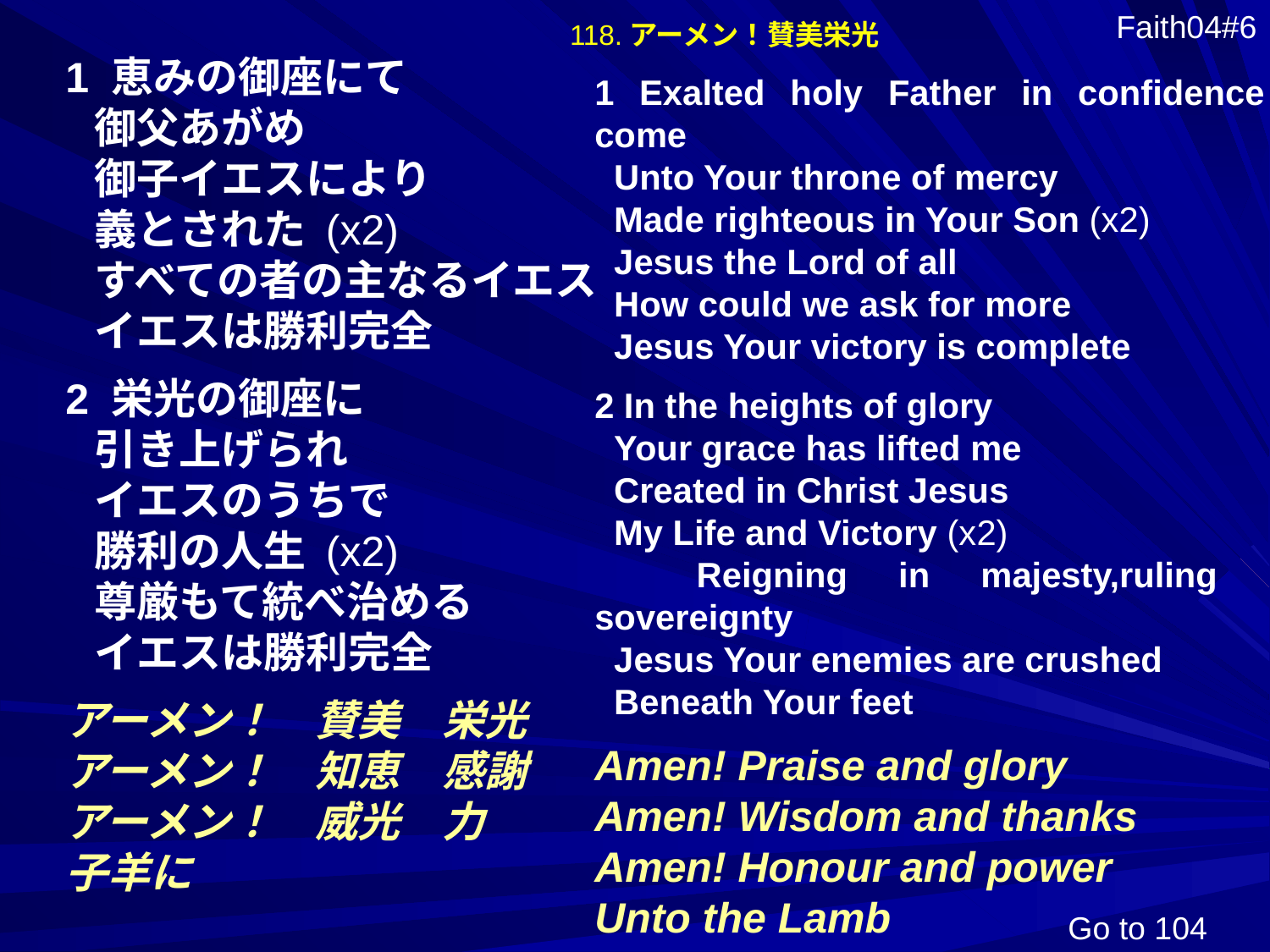

118.アーメン！賛美栄光
Faith04#6
1 恵みの御座にて
  御父あがめ
  御子イエスにより
  義とされた (x2)
  すべての者の主なるイエス
  イエスは勝利完全

2 栄光の御座に
  引き上げられ
  イエスのうちで
  勝利の人生 (x2)
  尊厳もて統べ治める
  イエスは勝利完全

アーメン！　賛美　栄光
アーメン！　知恵　感謝
アーメン！　威光　力
子羊に

1 Exalted holy Father in confidence I come
  Unto Your throne of mercy
  Made righteous in Your Son (x2)
  Jesus the Lord of all
  How could we ask for more
  Jesus Your victory is complete

2 In the heights of glory
  Your grace has lifted me
  Created in Christ Jesus
  My Life and Victory (x2)
  Reigning in majesty,ruling in sovereignty
  Jesus Your enemies are crushed
  Beneath Your feet

Amen! Praise and glory
Amen! Wisdom and thanks
Amen! Honour and power
Unto the Lamb
Go to 104